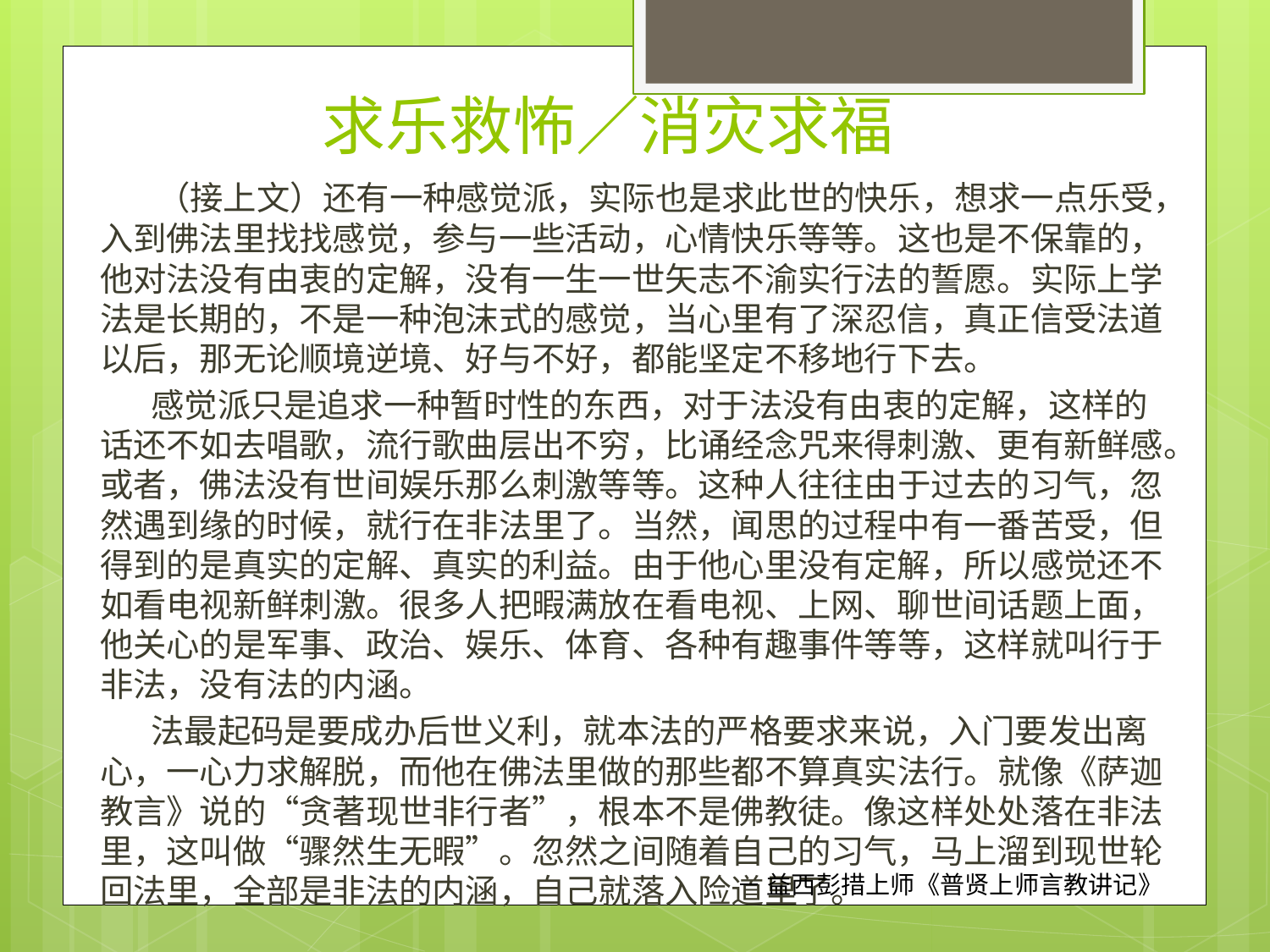

# 求乐救怖／消灾求福
      （接上文）还有一种感觉派，实际也是求此世的快乐，想求一点乐受，入到佛法里找找感觉，参与一些活动，心情快乐等等。这也是不保靠的，他对法没有由衷的定解，没有一生一世矢志不渝实行法的誓愿。实际上学法是长期的，不是一种泡沫式的感觉，当心里有了深忍信，真正信受法道以后，那无论顺境逆境、好与不好，都能坚定不移地行下去。
      感觉派只是追求一种暂时性的东西，对于法没有由衷的定解，这样的话还不如去唱歌，流行歌曲层出不穷，比诵经念咒来得刺激、更有新鲜感。或者，佛法没有世间娱乐那么刺激等等。这种人往往由于过去的习气，忽然遇到缘的时候，就行在非法里了。当然，闻思的过程中有一番苦受，但得到的是真实的定解、真实的利益。由于他心里没有定解，所以感觉还不如看电视新鲜刺激。很多人把暇满放在看电视、上网、聊世间话题上面，他关心的是军事、政治、娱乐、体育、各种有趣事件等等，这样就叫行于非法，没有法的内涵。
      法最起码是要成办后世义利，就本法的严格要求来说，入门要发出离心，一心力求解脱，而他在佛法里做的那些都不算真实法行。就像《萨迦教言》说的“贪著现世非行者”，根本不是佛教徒。像这样处处落在非法里，这叫做“骤然生无暇”。忽然之间随着自己的习气，马上溜到现世轮回法里，全部是非法的内涵，自己就落入险道里了。

－ 益西彭措上师《普贤上师言教讲记》